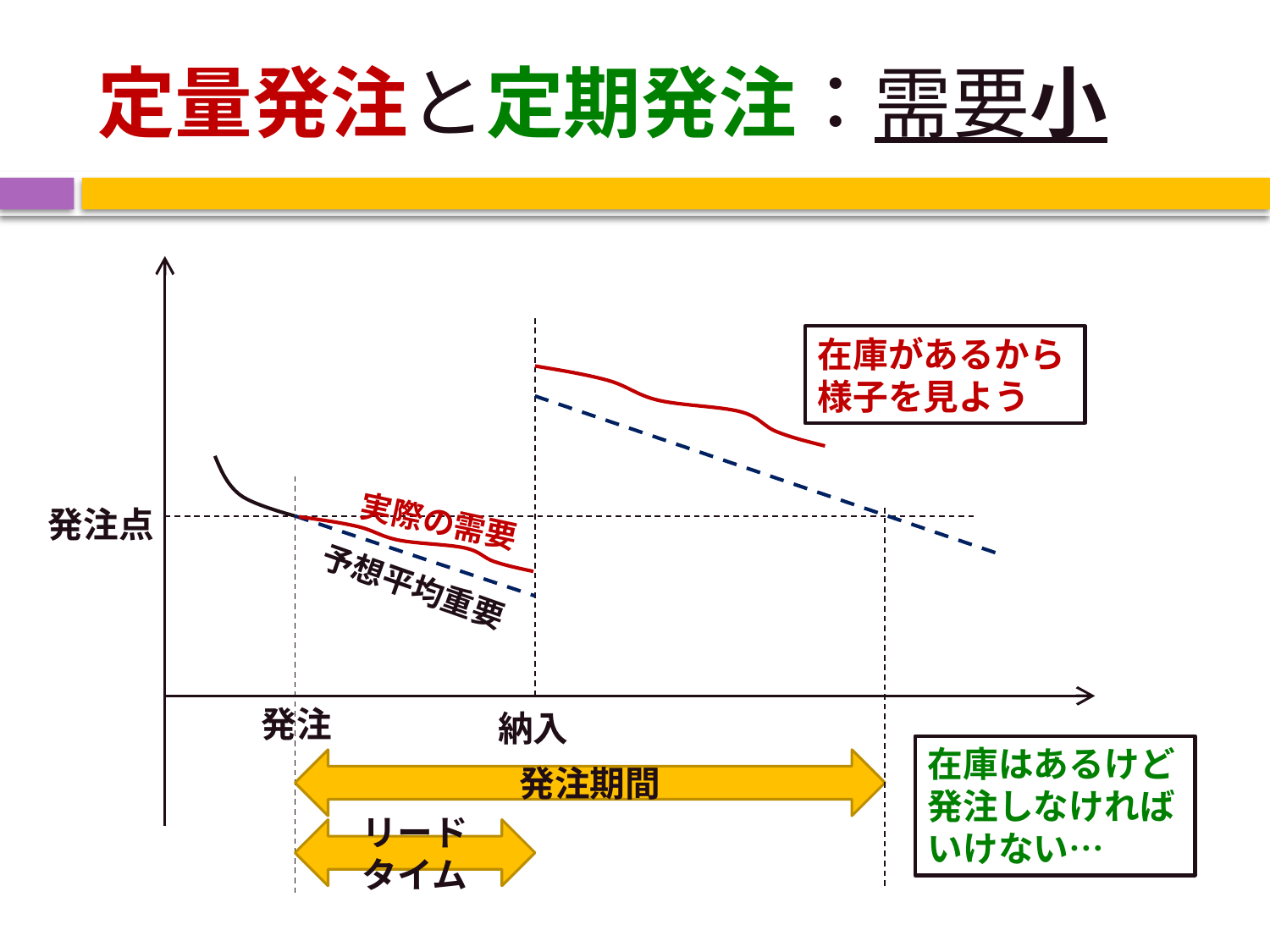

# 定量発注と定期発注：需要小
在庫があるから様子を見よう

実際の需要
発注点

予想平均重要
発注
納入
在庫はあるけど発注しなければいけない…
発注期間
リード
タイム